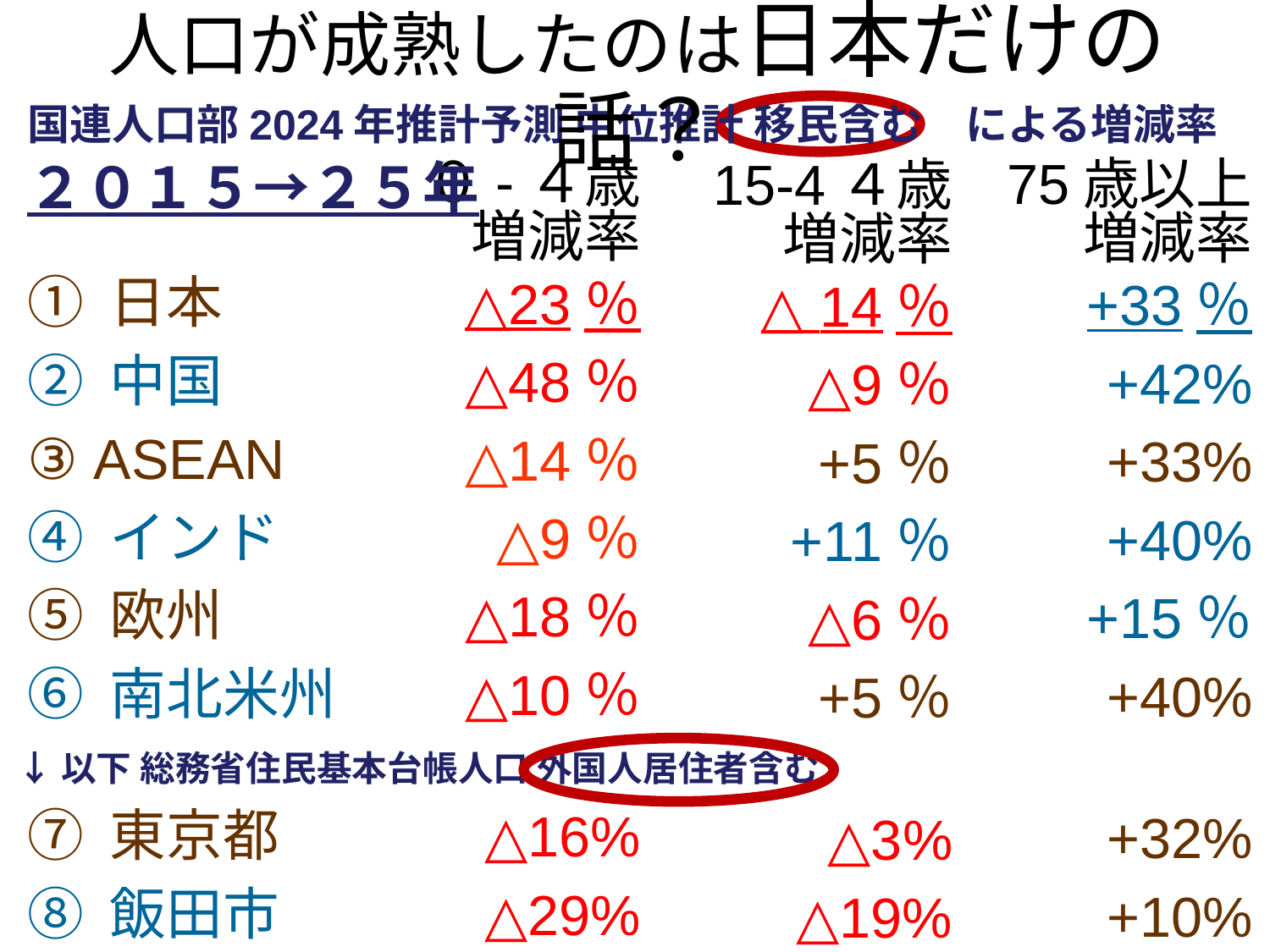

人口が成熟したのは日本だけの話？

国連人口部2024年推計予測 中位推計 移民含む　による増減率
２０１５→２５年
０-４歳
増減率
△23％
△48％
△14％
△9％
△18％
△10％
△16%
△29%
75歳以上
増減率
+33％
+42%
+33%
+40%
+15％
+40%
+32%
+10%
15-4４歳
増減率
△ 14％
△9％
+5％
+11％
△6％
+5％
△3%
△19%
① 日本
② 中国
③ ASEAN
④ インド
⑤ 欧州
⑥ 南北米州
⑦ 東京都
⑧ 飯田市

↓以下 総務省住民基本台帳人口 外国人居住者含む